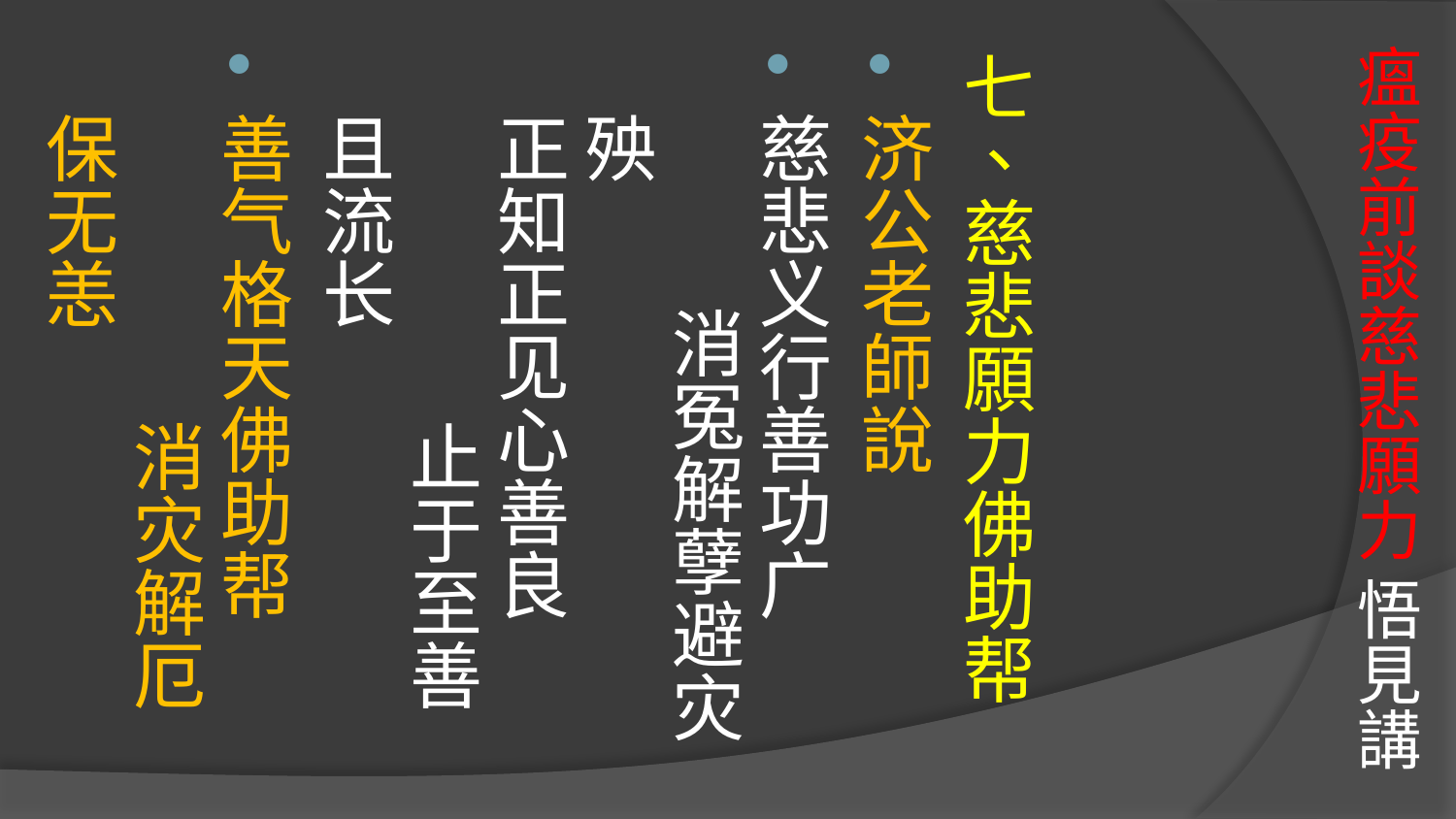

# 瘟疫前談慈悲願力 悟見講
七、慈悲願力佛助帮
济公老師說
慈悲义行善功广                      消冤解孽避灾殃                                  正知正见心善良                             止于至善且流长
善气格天佛助帮                             消灾解厄保无恙